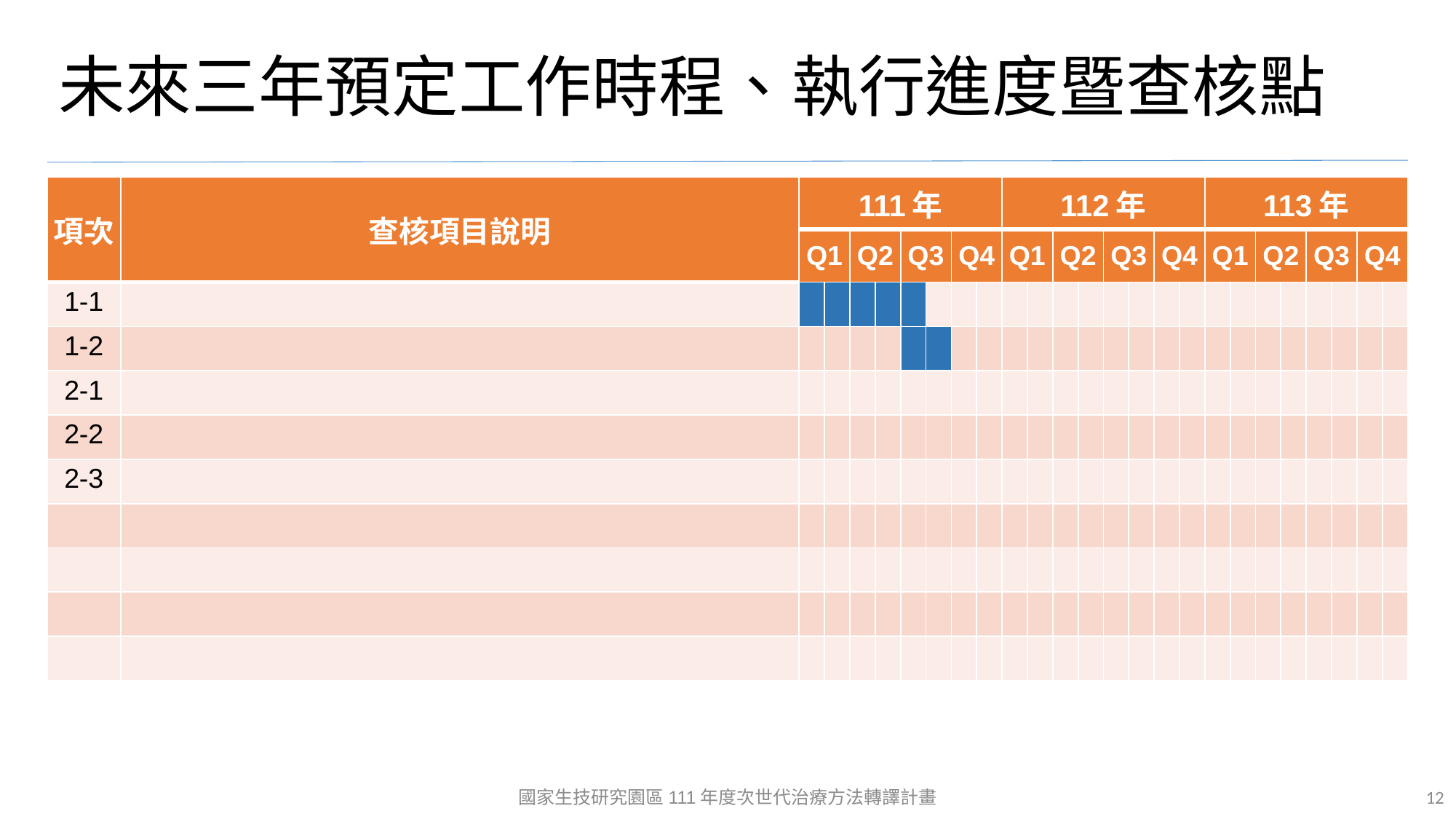

# 未來三年預定工作時程、執行進度暨查核點
| 項次 | 查核項目說明 | 111年 |  |  |  |  |  |  |  | 112年 |  |  |  |  |  |  |  | 113年 |  |  |  |  |  |  |  |
| --- | --- | --- | --- | --- | --- | --- | --- | --- | --- | --- | --- | --- | --- | --- | --- | --- | --- | --- | --- | --- | --- | --- | --- | --- | --- |
|  |  | Q1 |  | Q2 |  | Q3 |  | Q4 |  | Q1 |  | Q2 |  | Q3 |  | Q4 |  | Q1 |  | Q2 |  | Q3 |  | Q4 |  |
| 1-1 |  |  |  |  |  |  |  |  |  |  |  |  |  |  |  |  |  |  |  |  |  |  |  |  |  |
| 1-2 |  |  |  |  |  |  |  |  |  |  |  |  |  |  |  |  |  |  |  |  |  |  |  |  |  |
| 2-1 |  |  |  |  |  |  |  |  |  |  |  |  |  |  |  |  |  |  |  |  |  |  |  |  |  |
| 2-2 |  |  |  |  |  |  |  |  |  |  |  |  |  |  |  |  |  |  |  |  |  |  |  |  |  |
| 2-3 |  |  |  |  |  |  |  |  |  |  |  |  |  |  |  |  |  |  |  |  |  |  |  |  |  |
|  |  |  |  |  |  |  |  |  |  |  |  |  |  |  |  |  |  |  |  |  |  |  |  |  |  |
|  |  |  |  |  |  |  |  |  |  |  |  |  |  |  |  |  |  |  |  |  |  |  |  |  |  |
|  |  |  |  |  |  |  |  |  |  |  |  |  |  |  |  |  |  |  |  |  |  |  |  |  |  |
|  |  |  |  |  |  |  |  |  |  |  |  |  |  |  |  |  |  |  |  |  |  |  |  |  |  |
國家生技研究園區111年度次世代治療方法轉譯計畫
12